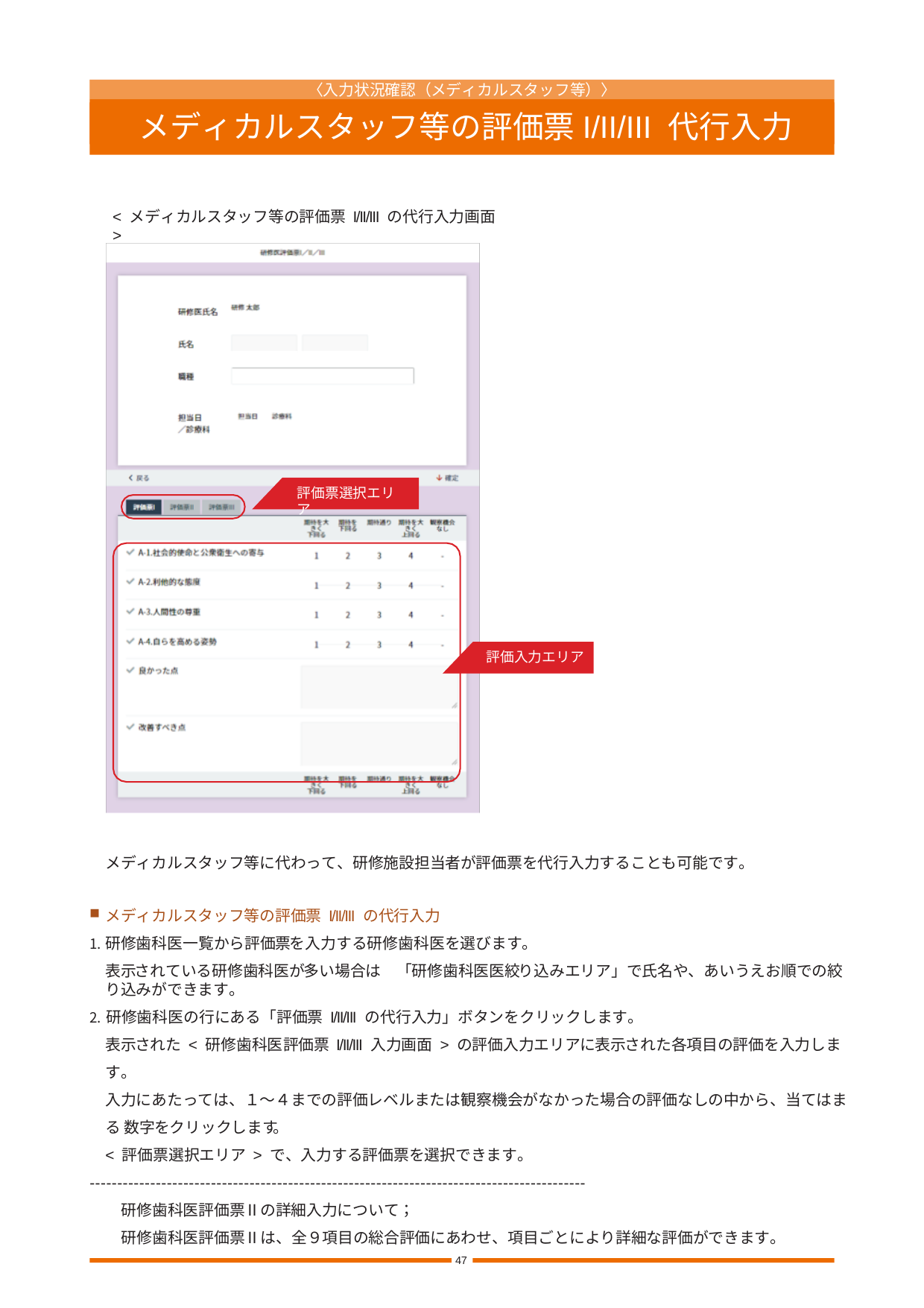

〈入力状況確認（メディカルスタッフ等）〉
メディカルスタッフ等の評価票I/II/III 代行入力
< メディカルスタッフ等の評価票 I/II/III の代行入力画面>

評価票選択エリア
評価入力エリア

メディカルスタッフ等に代わって、研修施設担当者が評価票を代行入力することも可能です。

メディカルスタッフ等の評価票 I/II/III の代行入力
研修歯科医一覧から評価票を入力する研修歯科医を選びます。
表示されている研修歯科医が多い場合は　「研修歯科医医絞り込みエリア」で氏名や、あいうえお順での絞り込みができます。
研修歯科医の行にある「評価票 I/II/III の代行入力」ボタンをクリックします。
表示された < 研修歯科医評価票I/II/III 入力画面> の評価入力エリアに表示された各項目の評価を入力します。
入力にあたっては、１〜４までの評価レベルまたは観察機会がなかった場合の評価なしの中から、当てはまる 数字をクリックします。
< 評価票選択エリア > で、入力する評価票を選択できます。
------------------------------------------------------------------------------------------
研修歯科医評価票Ⅱの詳細入力について；
研修歯科医評価票Ⅱは、全９項目の総合評価にあわせ、項目ごとにより詳細な評価ができます。
47